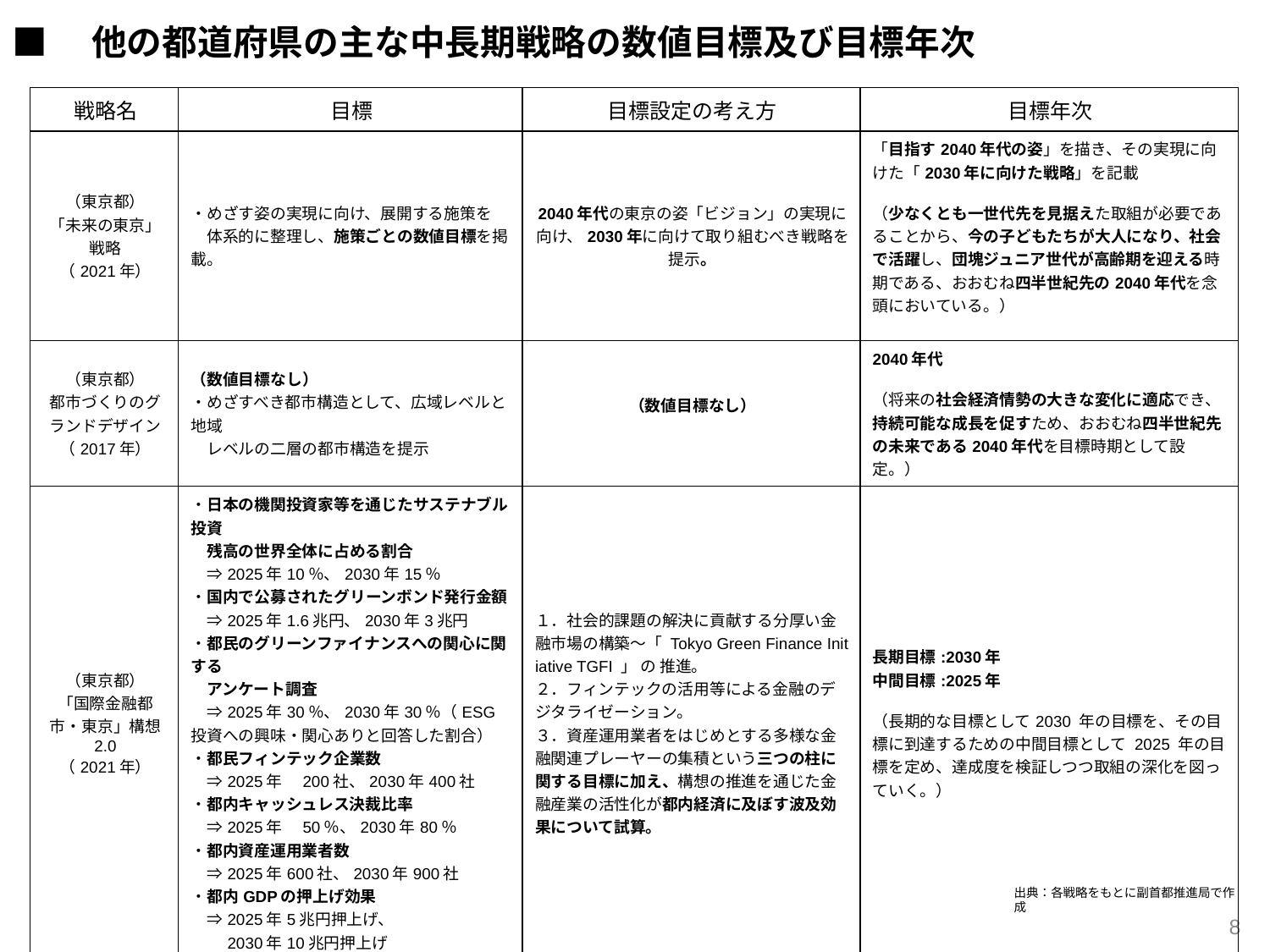

■　他の都道府県の主な中長期戦略の数値目標及び目標年次
| 戦略名 | 目標 | 目標設定の考え方 | 目標年次 |
| --- | --- | --- | --- |
| （東京都） 「未来の東京」 戦略 （2021年） | ・めざす姿の実現に向け、展開する施策を 　体系的に整理し、施策ごとの数値目標を掲載。 | 2040年代の東京の姿「ビジョン」の実現に向け、2030年に向けて取り組むべき戦略を提示。 | 「目指す2040年代の姿」を描き、その実現に向けた「2030年に向けた戦略」を記載 （少なくとも一世代先を見据えた取組が必要であることから、今の子どもたちが大人になり、社会で活躍し、団塊ジュニア世代が高齢期を迎える時期である、おおむね四半世紀先の2040年代を念頭においている。） |
| （東京都） 都市づくりのグランドデザイン （2017年） | （数値目標なし） ・めざすべき都市構造として、広域レベルと地域 　レベルの二層の都市構造を提示 | （数値目標なし） | 2040年代 （将来の社会経済情勢の大きな変化に適応でき、持続可能な成長を促すため、おおむね四半世紀先の未来である2040年代を目標時期として設定。） |
| （東京都） 「国際金融都市・東京」構想 2.0 （2021年） | ・日本の機関投資家等を通じたサステナブル投資 　残高の世界全体に占める割合 　⇒2025年10％、2030年15％ ・国内で公募されたグリーンボンド発行金額 　⇒2025年1.6兆円、2030年3兆円 ・都民のグリーンファイナンスへの関心に関する 　アンケート調査 　⇒2025年30％、2030年30％（ESG投資への興味・関心ありと回答した割合） ・都民フィンテック企業数 　⇒2025年　200社、2030年400社 ・都内キャッシュレス決裁比率 　⇒2025年　50％、2030年80％ ・都内資産運用業者数 　⇒2025年600社、2030年900社 ・都内GDPの押上げ効果 　⇒2025年5兆円押上げ、 　　2030年10兆円押上げ | １．社会的課題の解決に貢献する分厚い金融市場の構築～「 Tokyo Green Finance Init iative TGFI 」 の 推進。 ２．フィンテックの活用等による金融のデジタライゼーション。 ３．資産運用業者をはじめとする多様な金融関連プレーヤーの集積という三つの柱に関する目標に加え、構想の推進を通じた金融産業の活性化が都内経済に及ぼす波及効果について試算。 | 長期目標:2030年 中間目標:2025年 （長期的な目標として2030 年の目標を、その目標に到達するための中間目標として 2025 年の目標を定め、達成度を検証しつつ取組の深化を図っていく。） |
| （福岡県） 福岡県総合計画 （2022年） | ・めざす姿の実現に向け、展開する施策を 　体系的に整理し、施策ごとに数値目標を掲載。 | 令和2年度を当初値とし、令和8年度の目標値を設定。 | 2026年度 （計画期間は2022年度から2026年度までの5年間。） |
出典：各戦略をもとに副首都推進局で作成
8